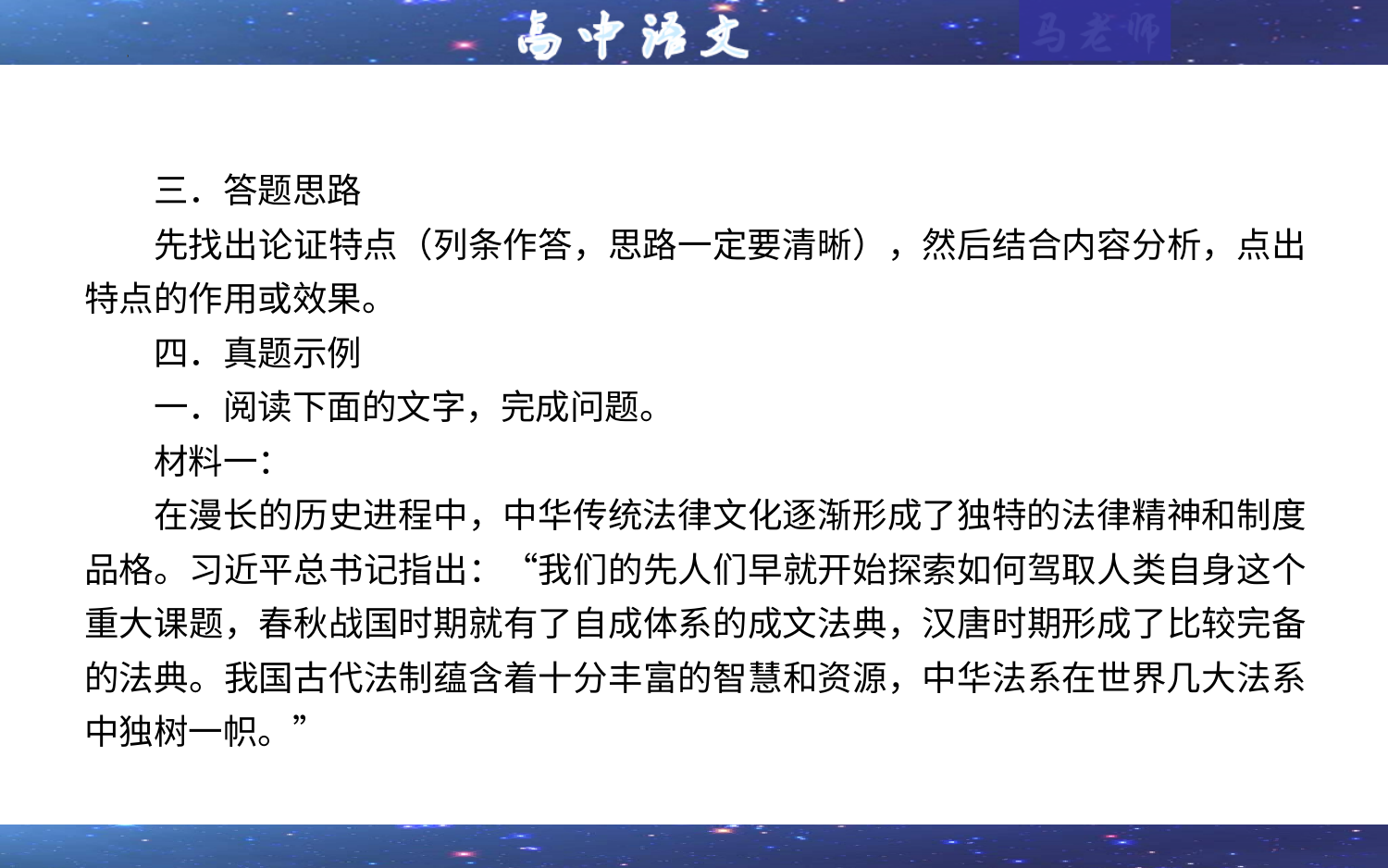

三．答题思路
先找出论证特点（列条作答，思路一定要清晰），然后结合内容分析，点出特点的作用或效果。
四．真题示例
一．阅读下面的文字，完成问题。
材料一：
在漫长的历史进程中，中华传统法律文化逐渐形成了独特的法律精神和制度品格。习近平总书记指出：“我们的先人们早就开始探索如何驾取人类自身这个重大课题，春秋战国时期就有了自成体系的成文法典，汉唐时期形成了比较完备的法典。我国古代法制蕴含着十分丰富的智慧和资源，中华法系在世界几大法系中独树一帜。”